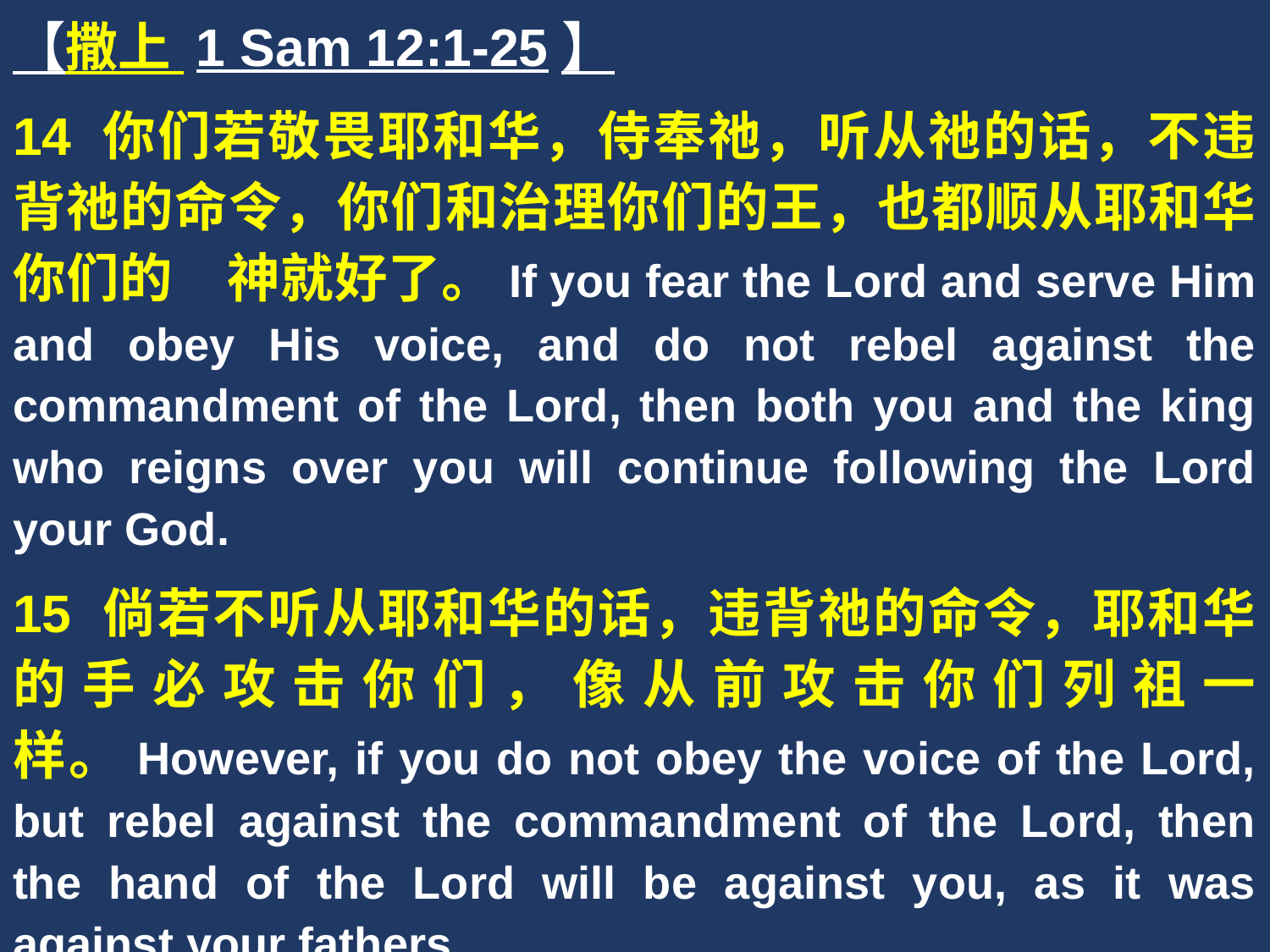

【撒上 1 Sam 12:1-25】
14 你们若敬畏耶和华，侍奉祂，听从祂的话，不违背祂的命令，你们和治理你们的王，也都顺从耶和华你们的　神就好了。If you fear the Lord and serve Him and obey His voice, and do not rebel against the commandment of the Lord, then both you and the king who reigns over you will continue following the Lord your God.
15 倘若不听从耶和华的话，违背祂的命令，耶和华的手必攻击你们，像从前攻击你们列祖一样。However, if you do not obey the voice of the Lord, but rebel against the commandment of the Lord, then the hand of the Lord will be against you, as it was against your fathers.